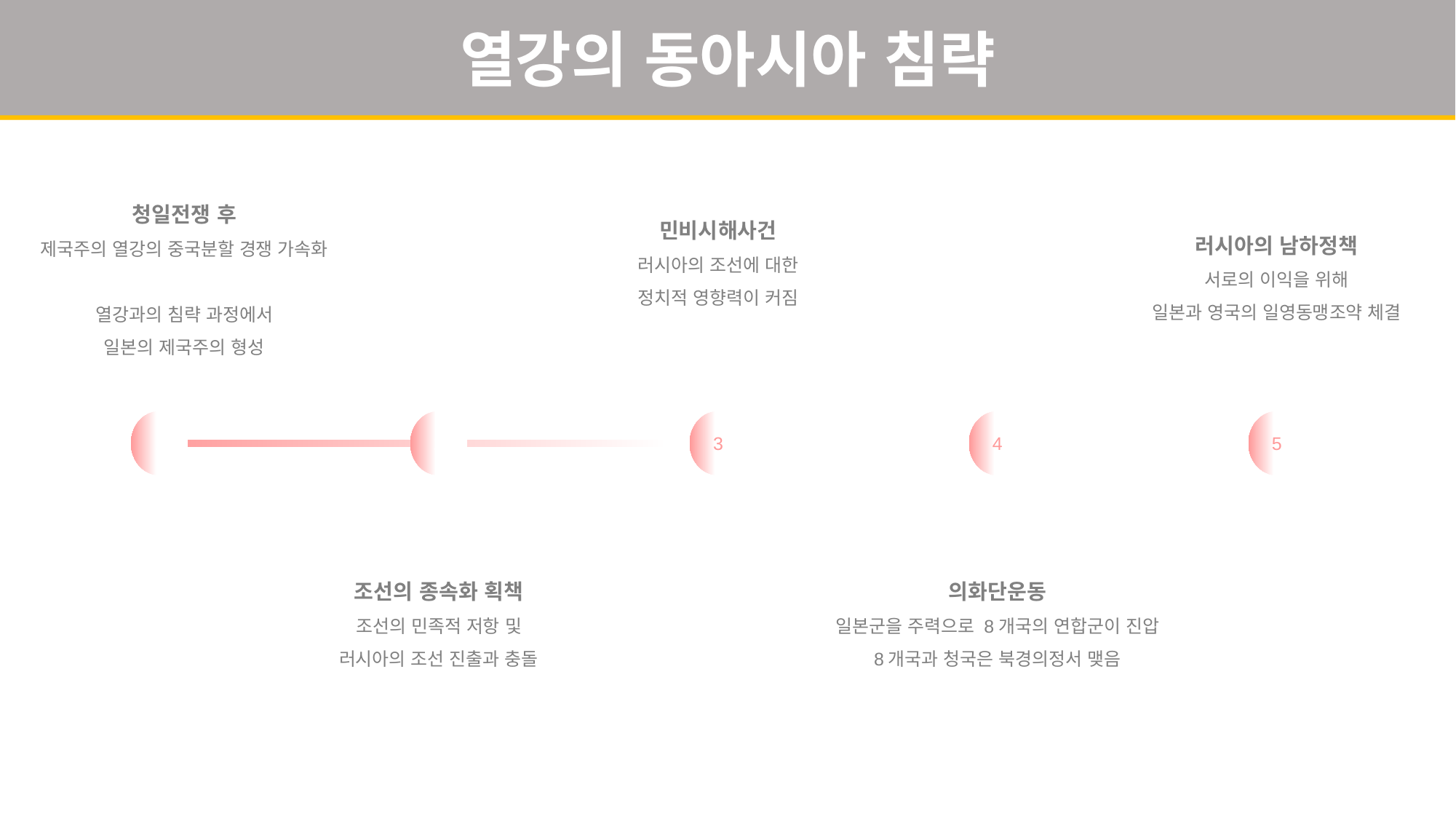

열강의 동아시아 침략
청일전쟁 후
제국주의 열강의 중국분할 경쟁 가속화

열강과의 침략 과정에서
일본의 제국주의 형성
민비시해사건
러시아의 조선에 대한
정치적 영향력이 커짐
러시아의 남하정책
서로의 이익을 위해
일본과 영국의 일영동맹조약 체결
1
2
3
4
5

조선의 종속화 획책
조선의 민족적 저항 및
러시아의 조선 진출과 충돌
의화단운동
일본군을 주력으로 8개국의 연합군이 진압
8개국과 청국은 북경의정서 맺음